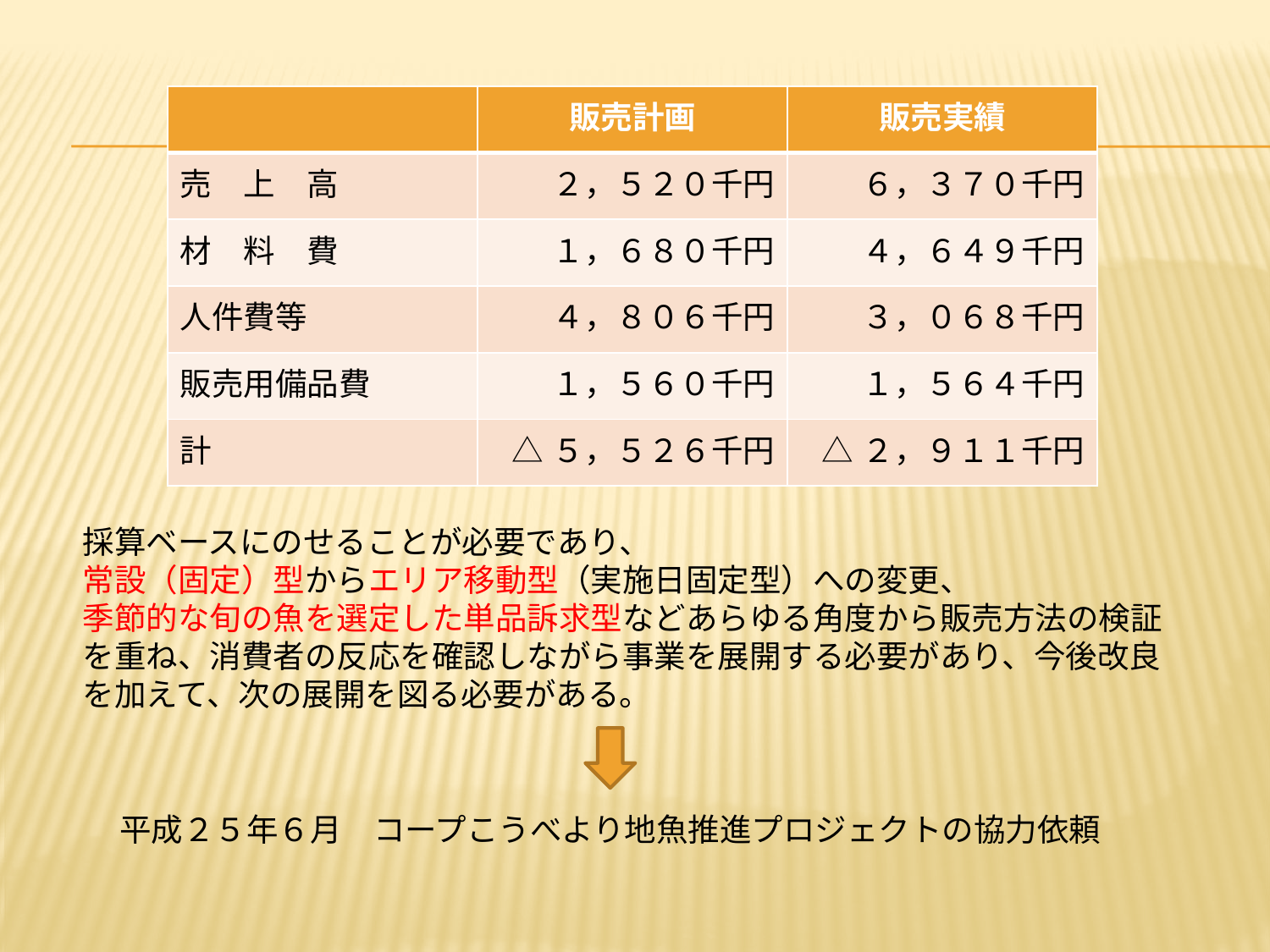

|  | 販売計画 | 販売実績 |
| --- | --- | --- |
| 売　上　高 | ２，５２０千円 | ６，３７０千円 |
| 材　料　費 | １，６８０千円 | ４，６４９千円 |
| 人件費等 | ４，８０６千円 | ３，０６８千円 |
| 販売用備品費 | １，５６０千円 | １，５６４千円 |
| 計 | △５，５２６千円 | △２，９１１千円 |
採算ベースにのせることが必要であり、
常設（固定）型からエリア移動型（実施日固定型）への変更、
季節的な旬の魚を選定した単品訴求型などあらゆる角度から販売方法の検証を重ね、消費者の反応を確認しながら事業を展開する必要があり、今後改良を加えて、次の展開を図る必要がある。

平成２５年６月　コープこうべより地魚推進プロジェクトの協力依頼